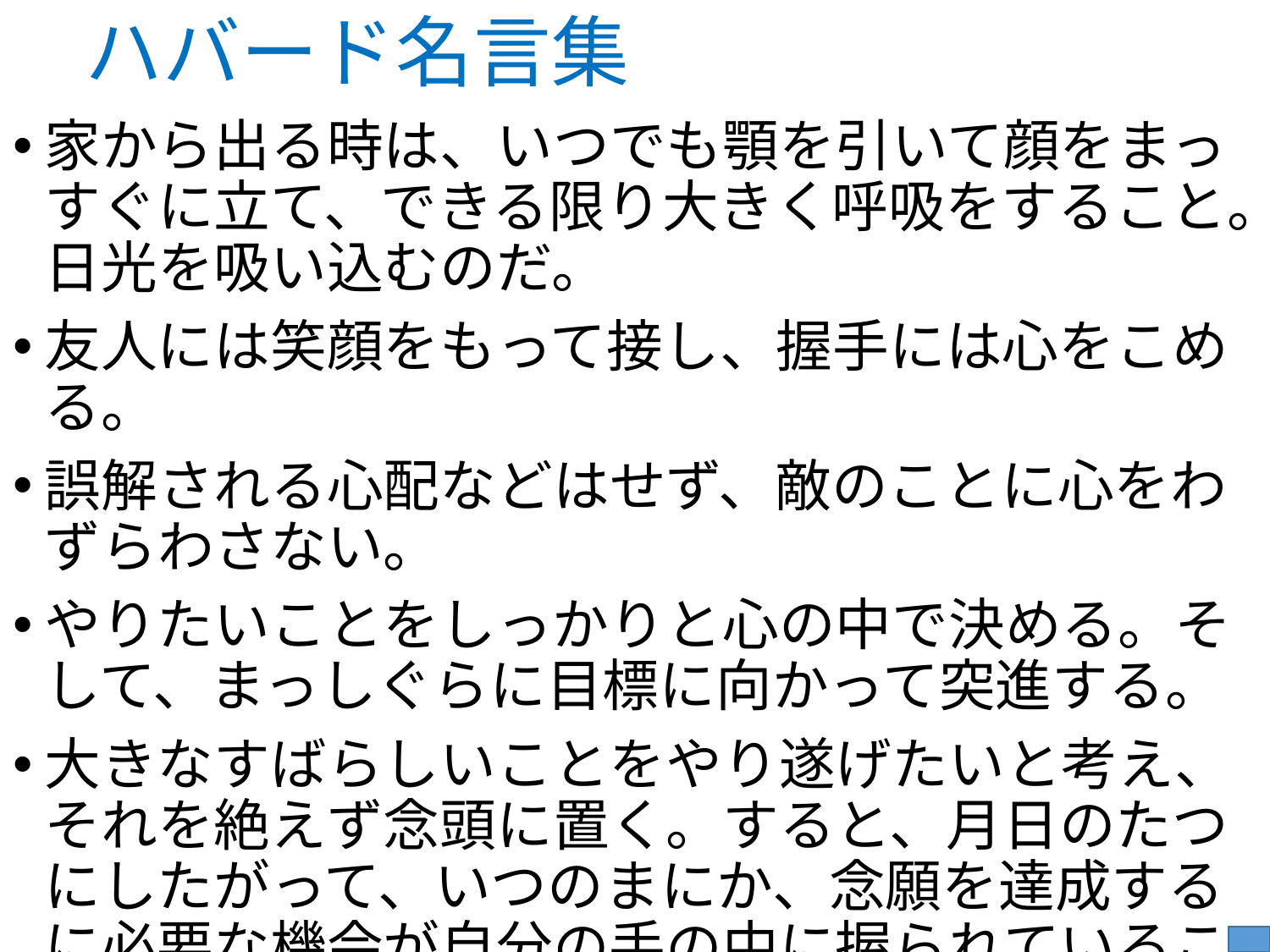

# ハバード名言集
家から出る時は、いつでも顎を引いて顔をまっすぐに立て、できる限り大きく呼吸をすること。日光を吸い込むのだ。
友人には笑顔をもって接し、握手には心をこめる。
誤解される心配などはせず、敵のことに心をわずらわさない。
やりたいことをしっかりと心の中で決める。そして、まっしぐらに目標に向かって突進する。
大きなすばらしいことをやり遂げたいと考え、それを絶えず念頭に置く。すると、月日のたつにしたがって、いつのまにか、念願を達成するに必要な機会が自分の手の中に握られていることに気がつくだろう。